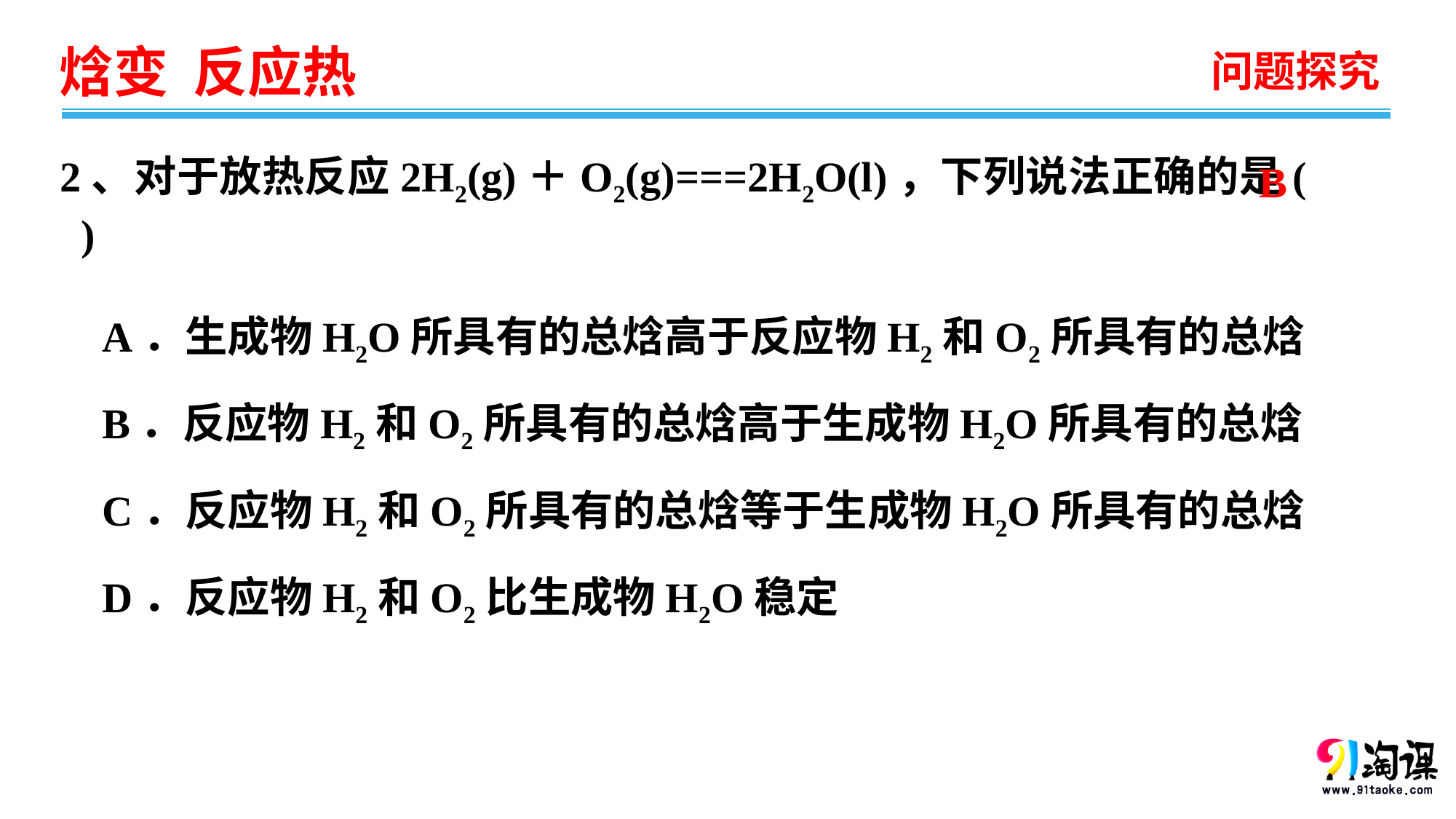

问题探究
2、对于放热反应2H2(g)＋O2(g)===2H2O(l)，下列说法正确的是(     )

    A．生成物H2O所具有的总焓高于反应物H2和O2所具有的总焓
    B．反应物H2和O2所具有的总焓高于生成物H2O所具有的总焓
    C．反应物H2和O2所具有的总焓等于生成物H2O所具有的总焓
    D．反应物H2和O2比生成物H2O稳定
B